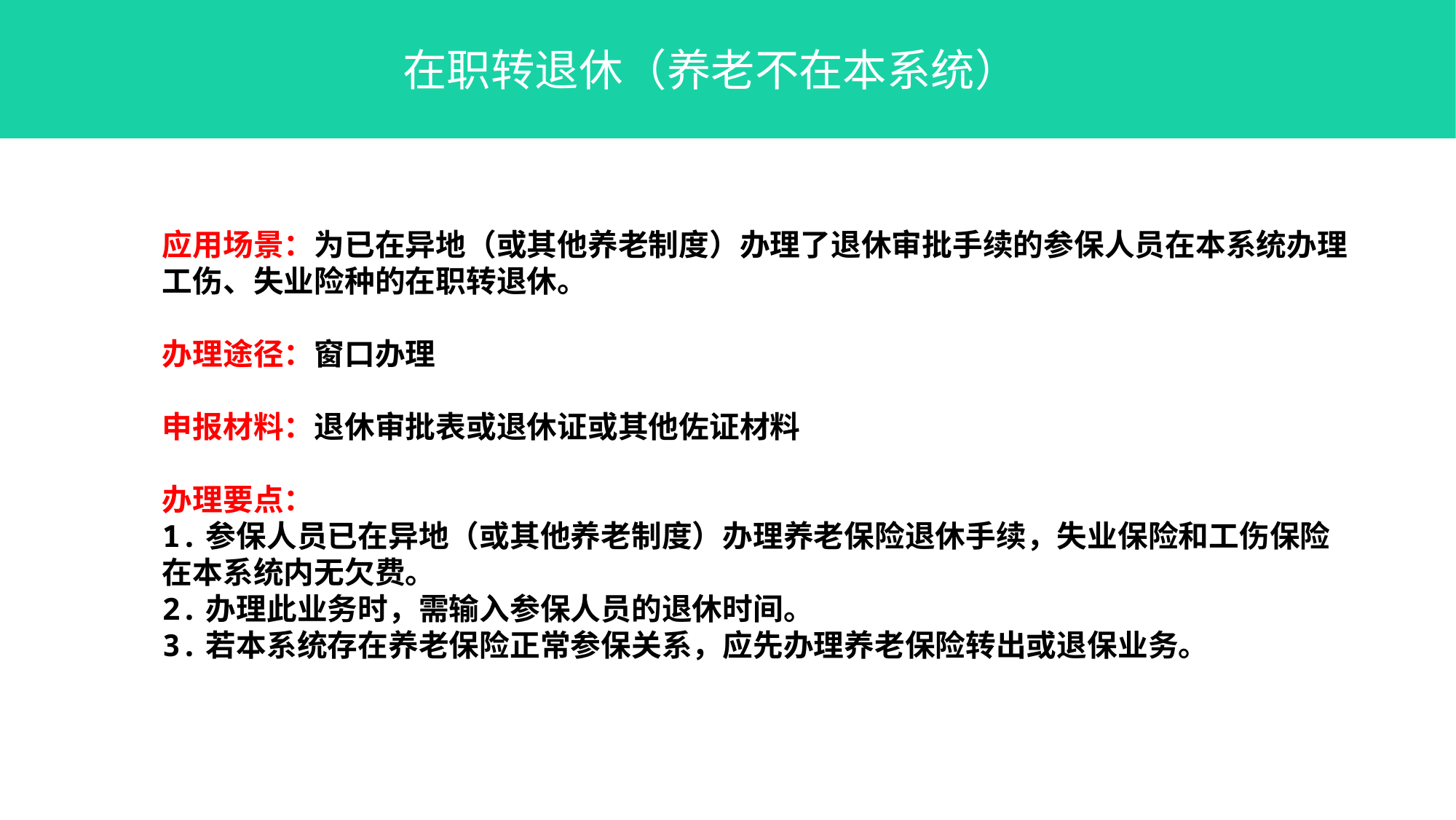

在职转退休（养老不在本系统）
应用场景：为已在异地（或其他养老制度）办理了退休审批手续的参保人员在本系统办理工伤、失业险种的在职转退休。

办理途径：窗口办理

申报材料：退休审批表或退休证或其他佐证材料

办理要点：
1.参保人员已在异地（或其他养老制度）办理养老保险退休手续，失业保险和工伤保险在本系统内无欠费。
2.办理此业务时，需输入参保人员的退休时间。
3.若本系统存在养老保险正常参保关系，应先办理养老保险转出或退保业务。